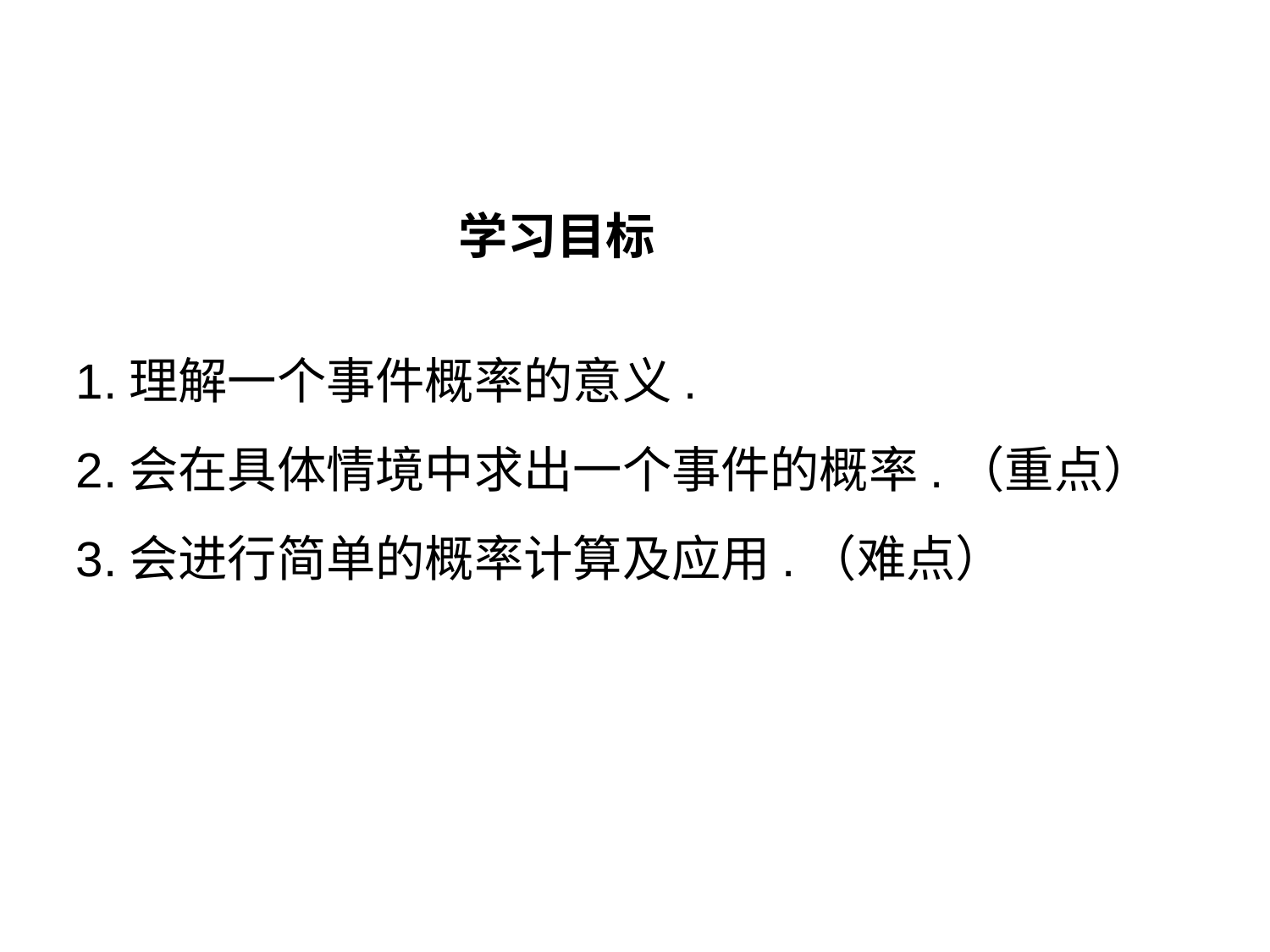

学习目标
1.理解一个事件概率的意义.
2.会在具体情境中求出一个事件的概率.（重点）
3.会进行简单的概率计算及应用.（难点）